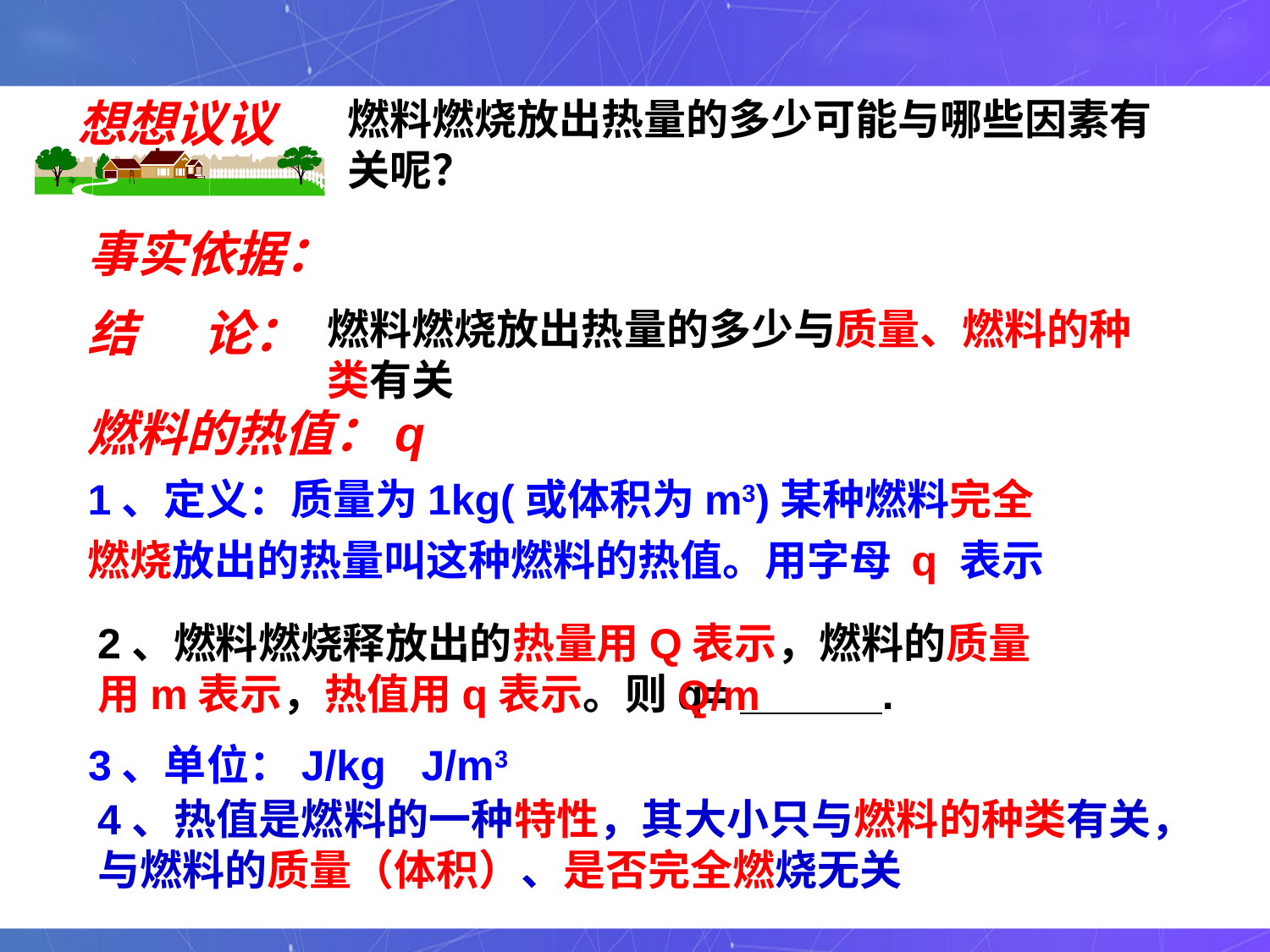

想想议议

燃料燃烧放出热量的多少可能与哪些因素有关呢？
事实依据：
结      论：
燃料燃烧放出热量的多少与质量、燃料的种类有关
燃料的热值：q
1、定义：质量为1kg(或体积为m3)某种燃料完全燃烧放出的热量叫这种燃料的热值。用字母 q 表示
2、燃料燃烧释放出的热量用Q表示，燃料的质量用m表示，热值用q表示。则q=             .
Q/m
3、单位：J/kg   J/m3
4、热值是燃料的一种特性，其大小只与燃料的种类有关，与燃料的质量（体积）、是否完全燃烧无关